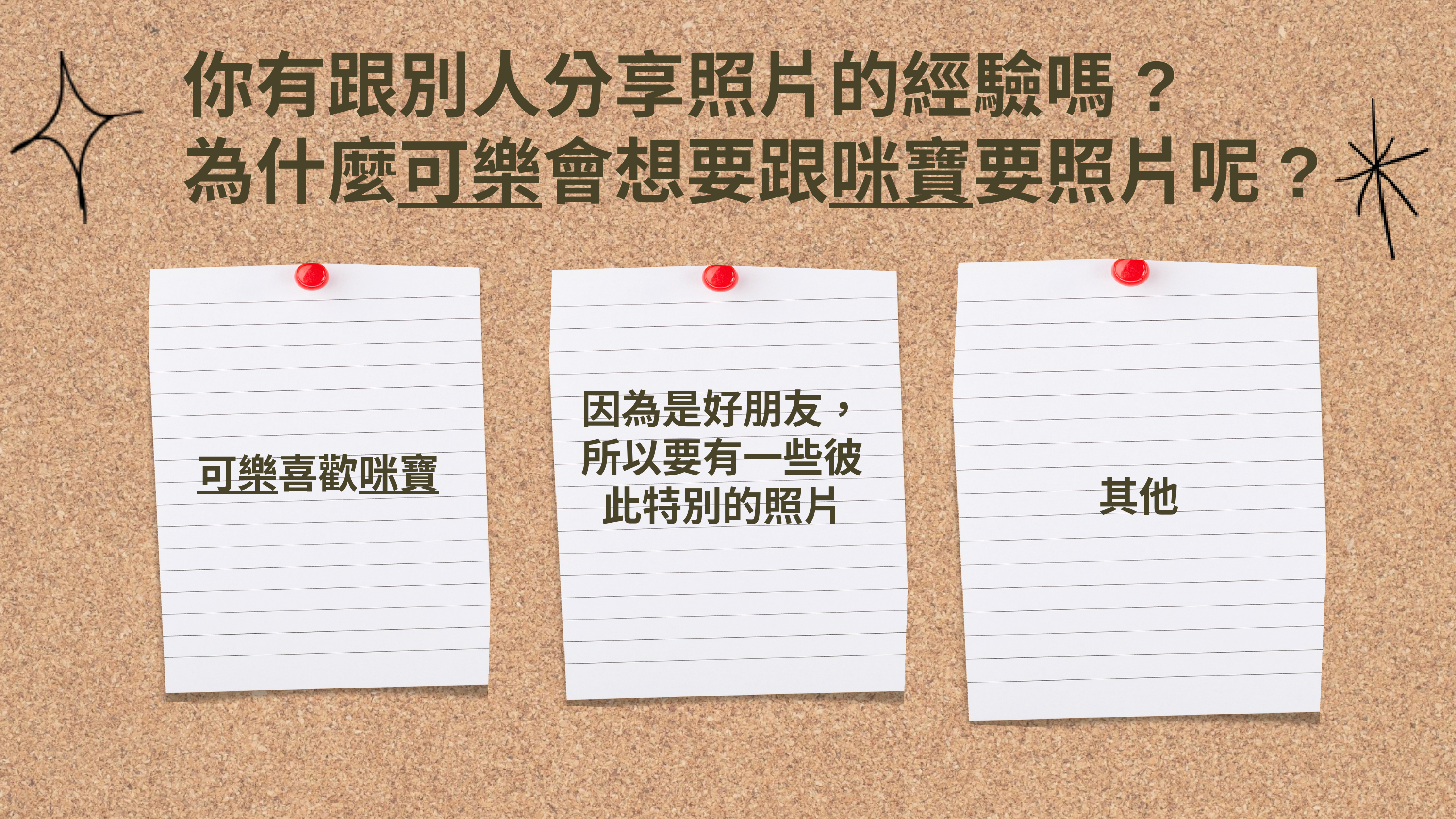

你有跟別人分享照片的經驗嗎?
為什麼可樂會想要跟咪寶要照片呢?

其他

可樂喜歡咪寶

因為是好朋友，所以要有一些彼此特別的照片